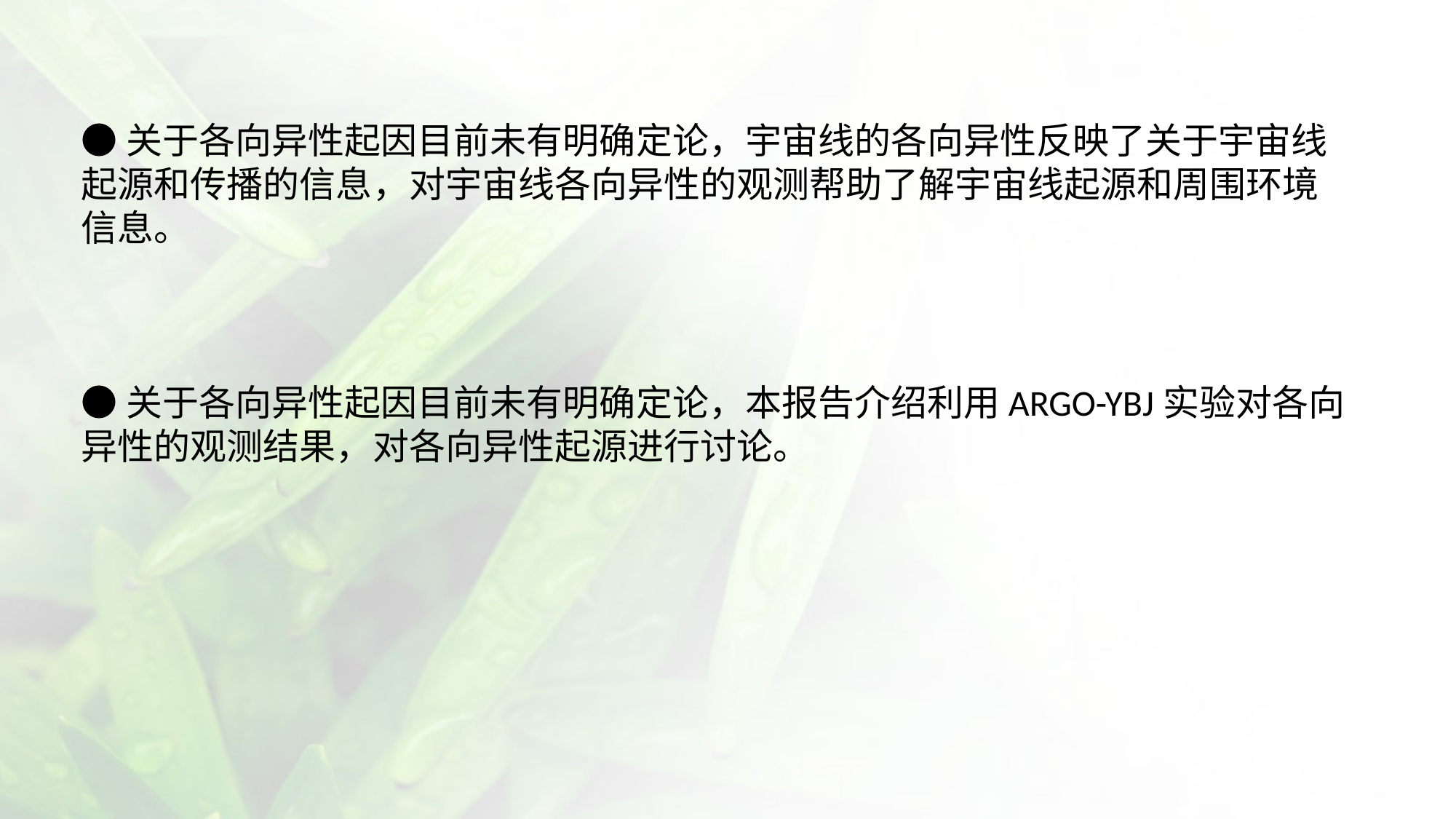

●关于各向异性起因目前未有明确定论，宇宙线的各向异性反映了关于宇宙线起源和传播的信息，对宇宙线各向异性的观测帮助了解宇宙线起源和周围环境信息。

●关于各向异性起因目前未有明确定论，本报告介绍利用ARGO-YBJ实验对各向异性的观测结果，对各向异性起源进行讨论。